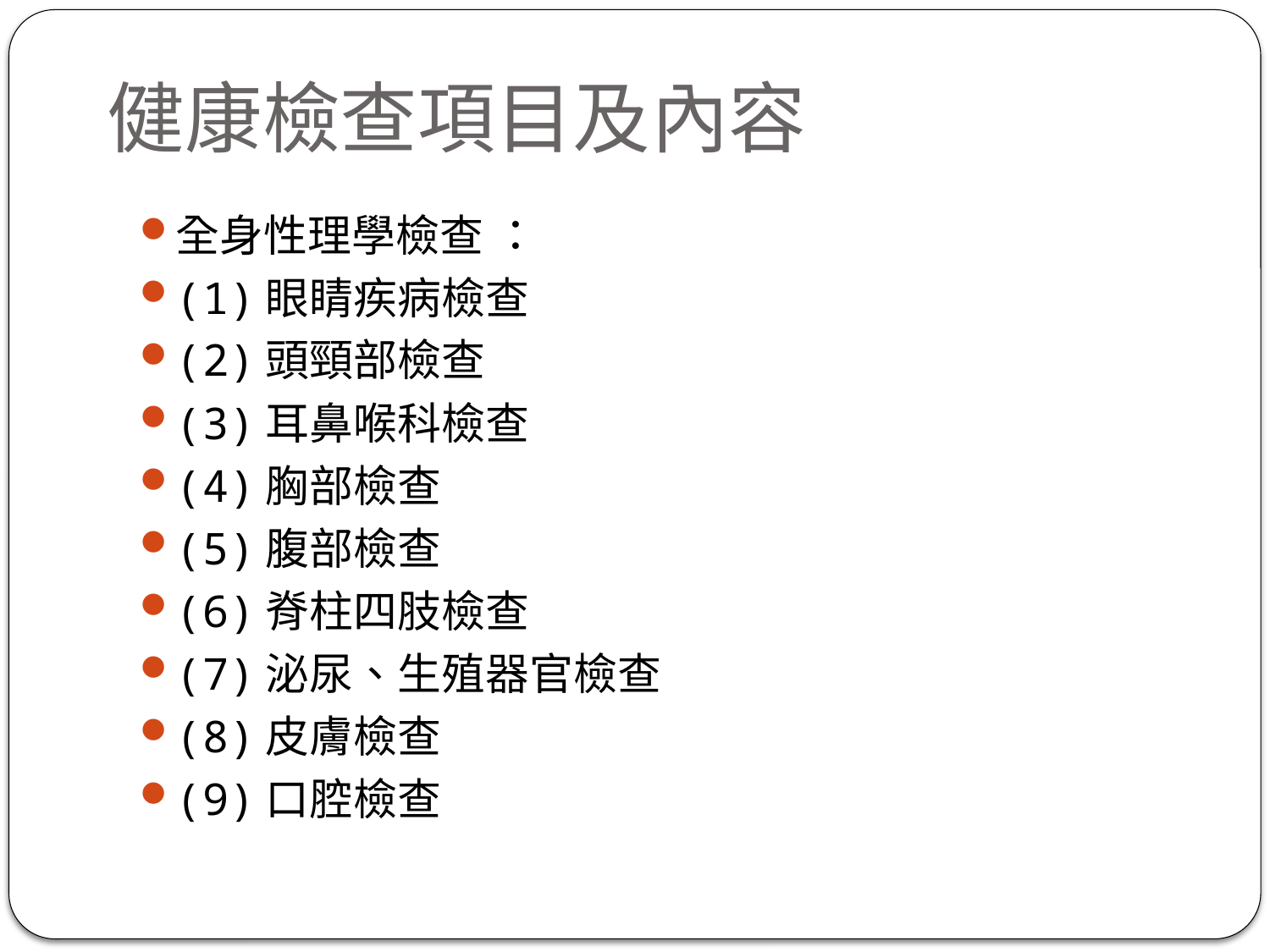

# 健康檢查項目及內容
全身性理學檢查 ：
(1)眼睛疾病檢查
(2)頭頸部檢查
(3)耳鼻喉科檢查
(4)胸部檢查
(5)腹部檢查
(6)脊柱四肢檢查
(7)泌尿、生殖器官檢查
(8)皮膚檢查
(9)口腔檢查